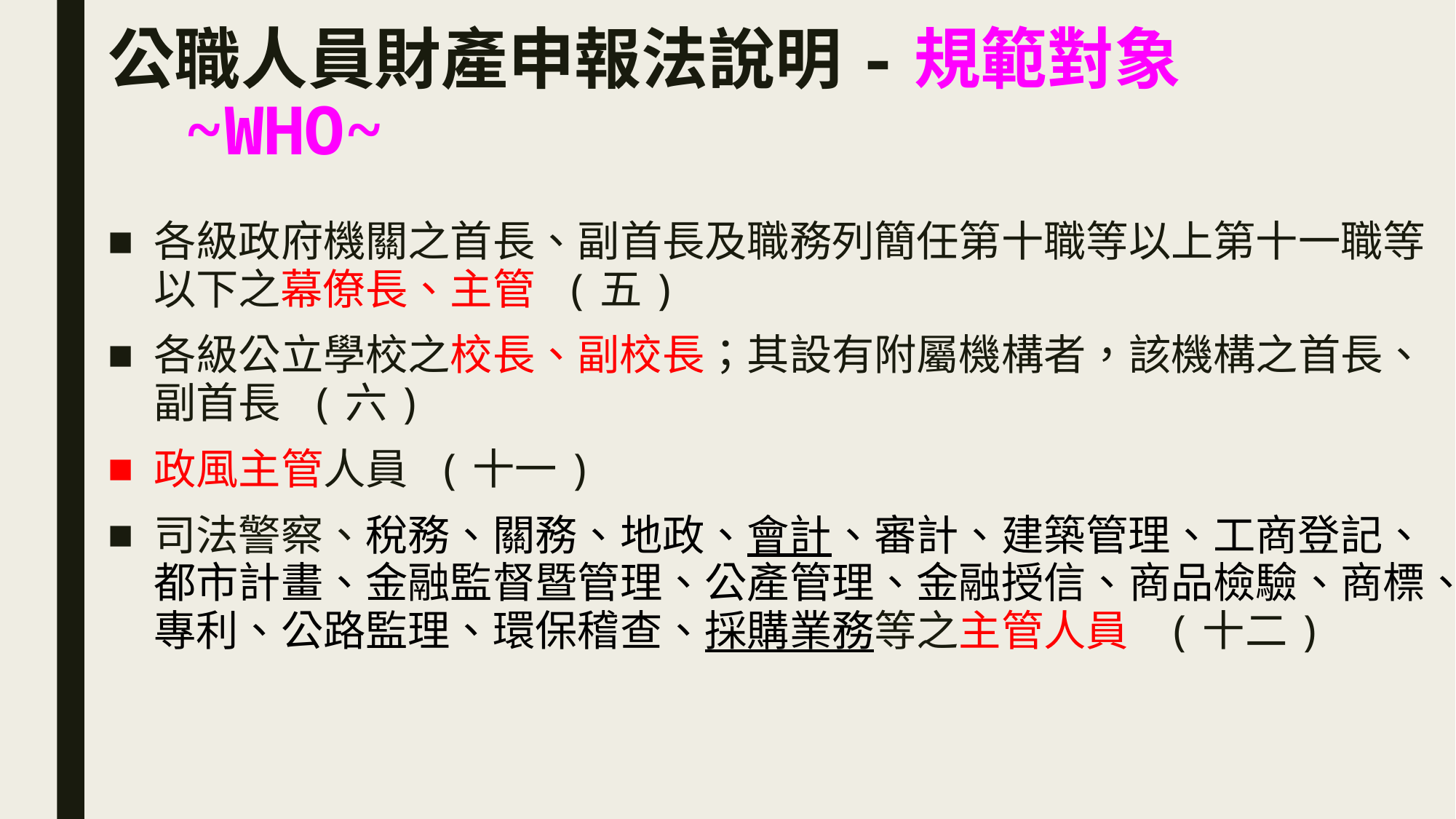

# 公職人員財產申報法說明-規範對象 ~WHO~
各級政府機關之首長、副首長及職務列簡任第十職等以上第十一職等以下之幕僚長、主管  (五)
各級公立學校之校長、副校長；其設有附屬機構者，該機構之首長、副首長  (六)
政風主管人員  (十一)
司法警察、稅務、關務、地政、會計、審計、建築管理、工商登記、都市計畫、金融監督暨管理、公產管理、金融授信、商品檢驗、商標、專利、公路監理、環保稽查、採購業務等之主管人員   (十二)